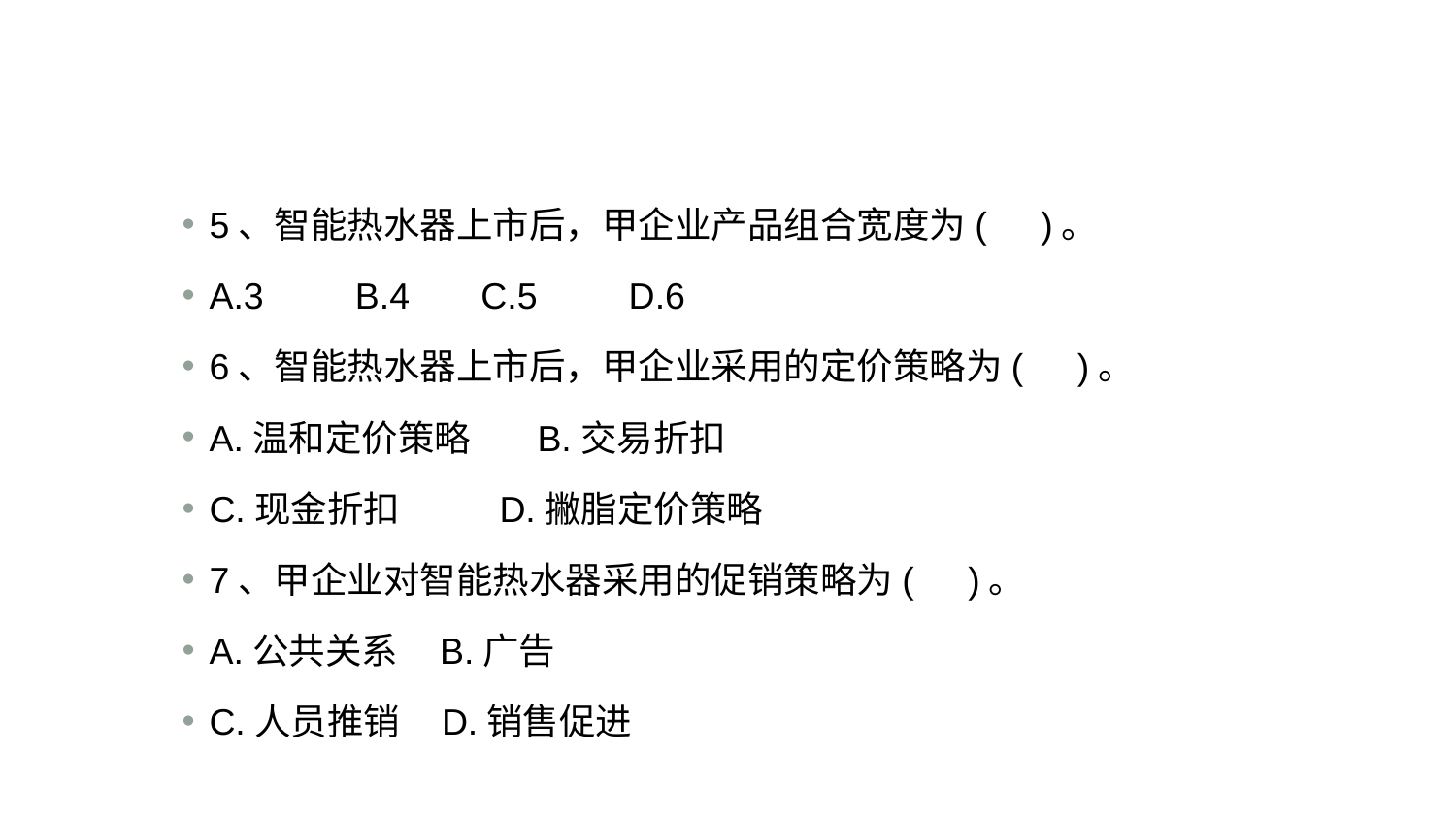

#
5、智能热水器上市后，甲企业产品组合宽度为(　)。
A.3         B.4       C.5         D.6
6、智能热水器上市后，甲企业采用的定价策略为(　)。
A.温和定价策略       B.交易折扣
C.现金折扣           D.撇脂定价策略
7、甲企业对智能热水器采用的促销策略为(　)。
A.公共关系    B.广告
C.人员推销    D.销售促进